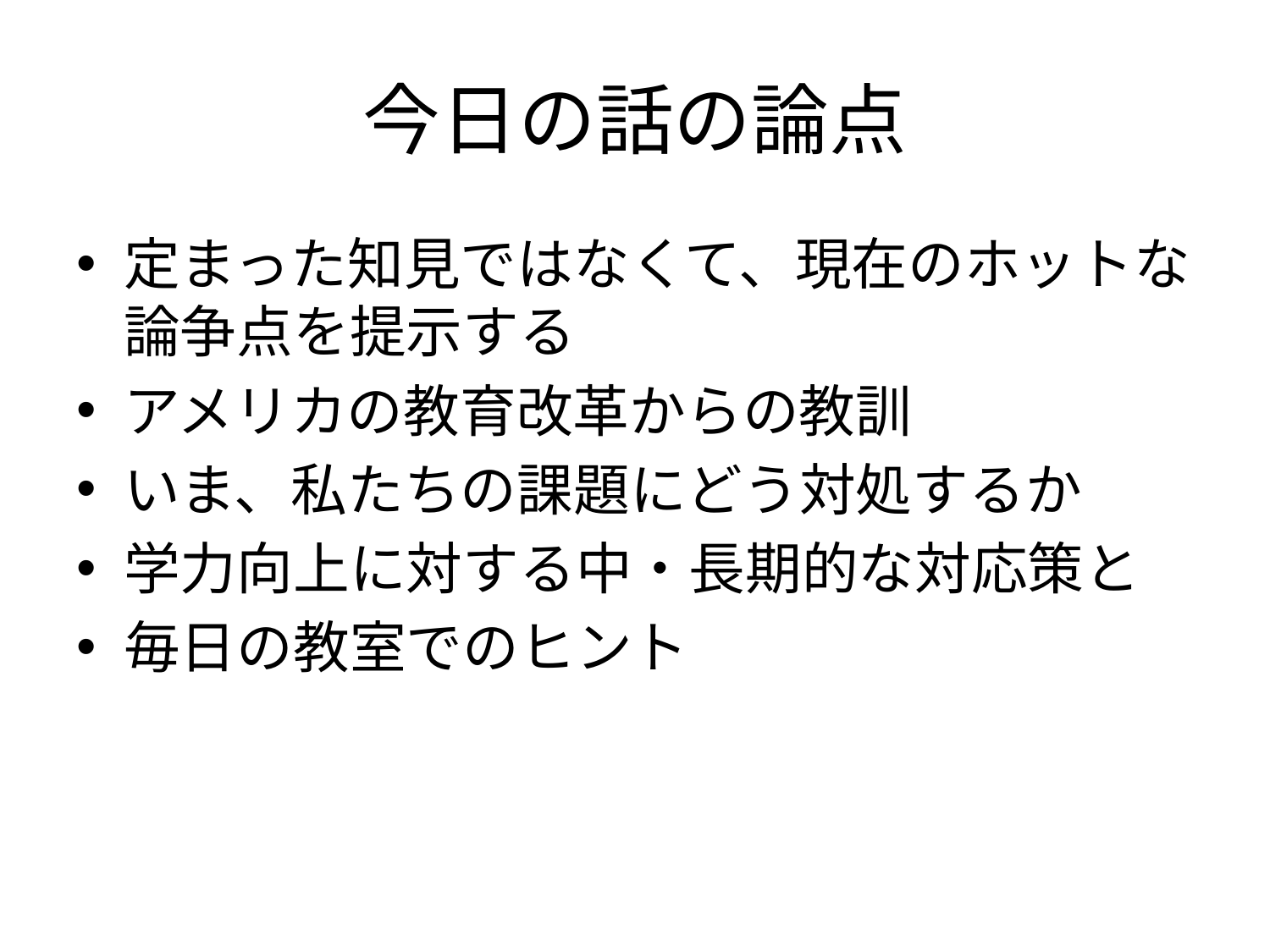

# 今日の話の論点
定まった知見ではなくて、現在のホットな論争点を提示する
アメリカの教育改革からの教訓
いま、私たちの課題にどう対処するか
学力向上に対する中・長期的な対応策と
毎日の教室でのヒント